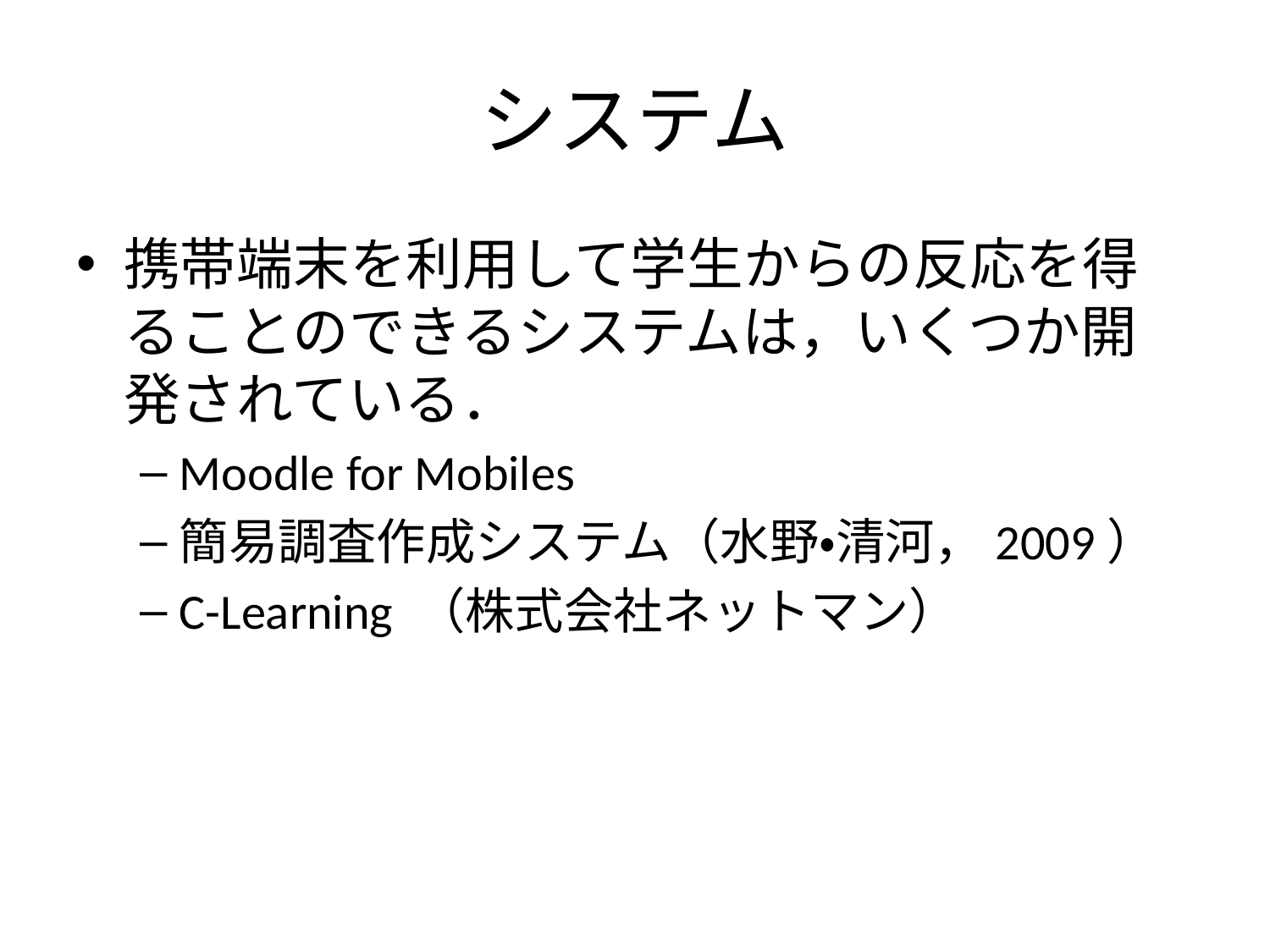

# システム
携帯端末を利用して学生からの反応を得ることのできるシステムは，いくつか開発されている．
Moodle for Mobiles
簡易調査作成システム（水野・清河，2009）
C-Learning （株式会社ネットマン）